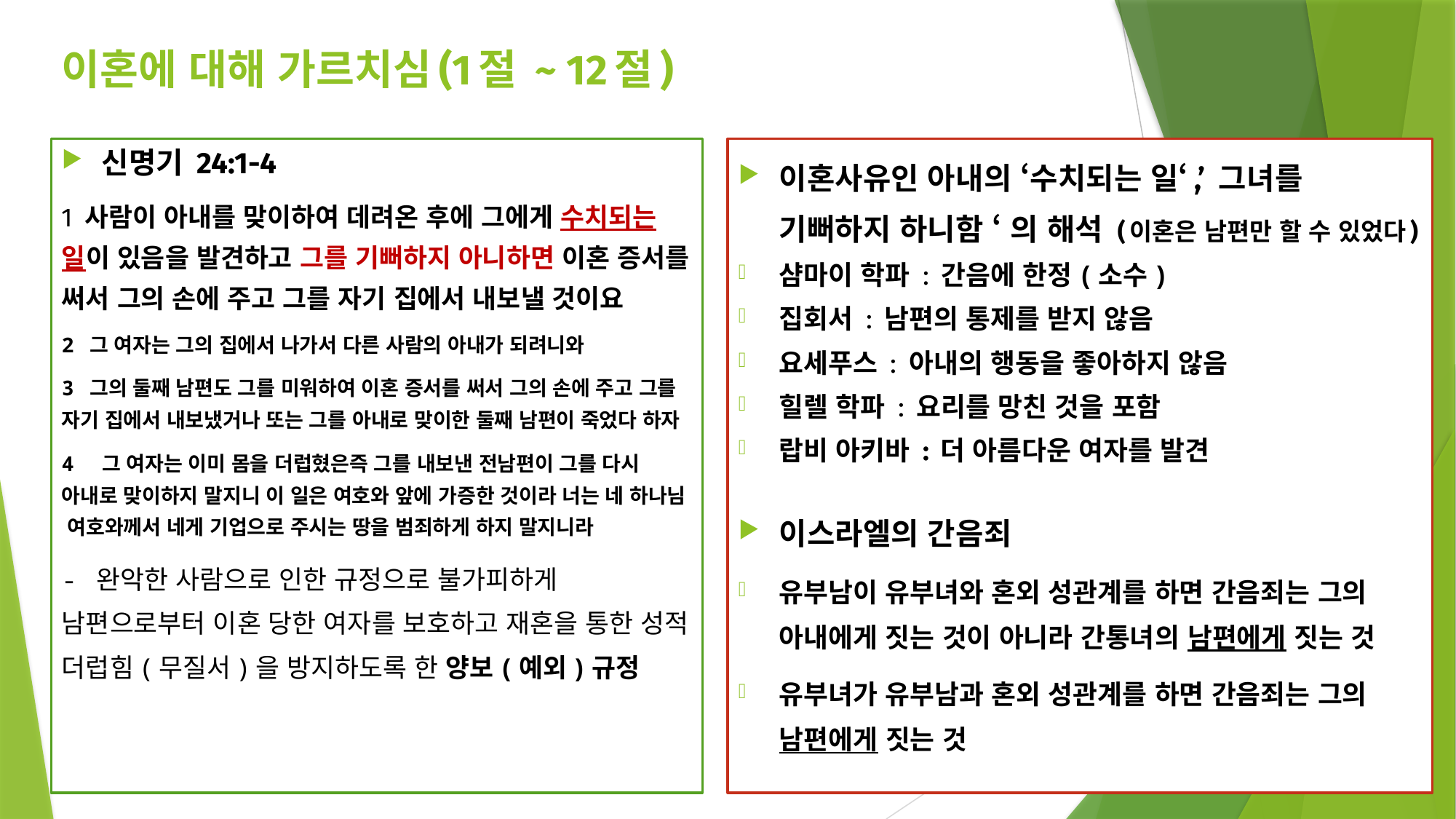

# 이혼에 대해 가르치심(1절 ~ 12절)
이혼사유인 아내의 ‘수치되는 일‘,’ 그녀를 기뻐하지 하니함 ‘ 의 해석 (이혼은 남편만 할 수 있었다)
샴마이 학파 : 간음에 한정(소수)
집회서 : 남편의 통제를 받지 않음
요세푸스 : 아내의 행동을 좋아하지 않음
힐렐 학파 : 요리를 망친 것을 포함
랍비 아키바 : 더 아름다운 여자를 발견

이스라엘의 간음죄
유부남이 유부녀와 혼외 성관계를 하면 간음죄는 그의 아내에게 짓는 것이 아니라 간통녀의 남편에게 짓는 것
유부녀가 유부남과 혼외 성관계를 하면 간음죄는 그의 남편에게 짓는 것
신명기 24:1-4
1 사람이 아내를 맞이하여 데려온 후에 그에게 수치되는 일이 있음을 발견하고 그를 기뻐하지 아니하면 이혼 증서를 써서 그의 손에 주고 그를 자기 집에서 내보낼 것이요
2 그 여자는 그의 집에서 나가서 다른 사람의 아내가 되려니와
3 그의 둘째 남편도 그를 미워하여 이혼 증서를 써서 그의 손에 주고 그를 자기 집에서 내보냈거나 또는 그를 아내로 맞이한 둘째 남편이 죽었다 하자
4  그 여자는 이미 몸을 더럽혔은즉 그를 내보낸 전남편이 그를 다시 아내로 맞이하지 말지니 이 일은 여호와 앞에 가증한 것이라 너는 네 하나님 여호와께서 네게 기업으로 주시는 땅을 범죄하게 하지 말지니라
- 완악한 사람으로 인한 규정으로 불가피하게 남편으로부터 이혼 당한 여자를 보호하고 재혼을 통한 성적 더럽힘(무질서)을 방지하도록 한 양보(예외)규정